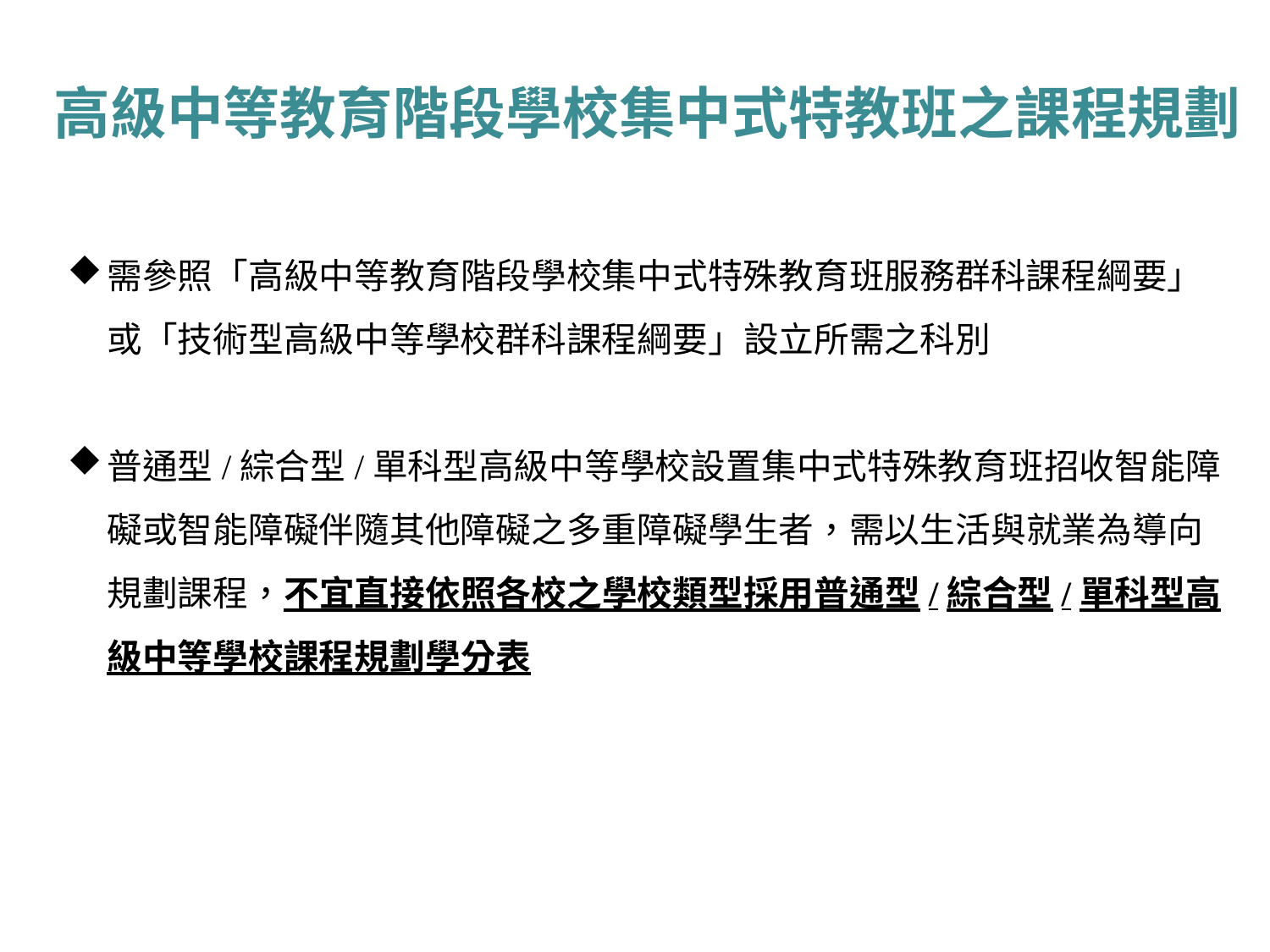

# 高級中等教育階段學校集中式特教班之課程規劃
需參照「高級中等教育階段學校集中式特殊教育班服務群科課程綱要」 或「技術型高級中等學校群科課程綱要」設立所需之科別

普通型/綜合型/單科型高級中等學校設置集中式特殊教育班招收智能障礙或智能障礙伴隨其他障礙之多重障礙學生者，需以生活與就業為導向規劃課程，不宜直接依照各校之學校類型採用普通型/綜合型/單科型高級中等學校課程規劃學分表